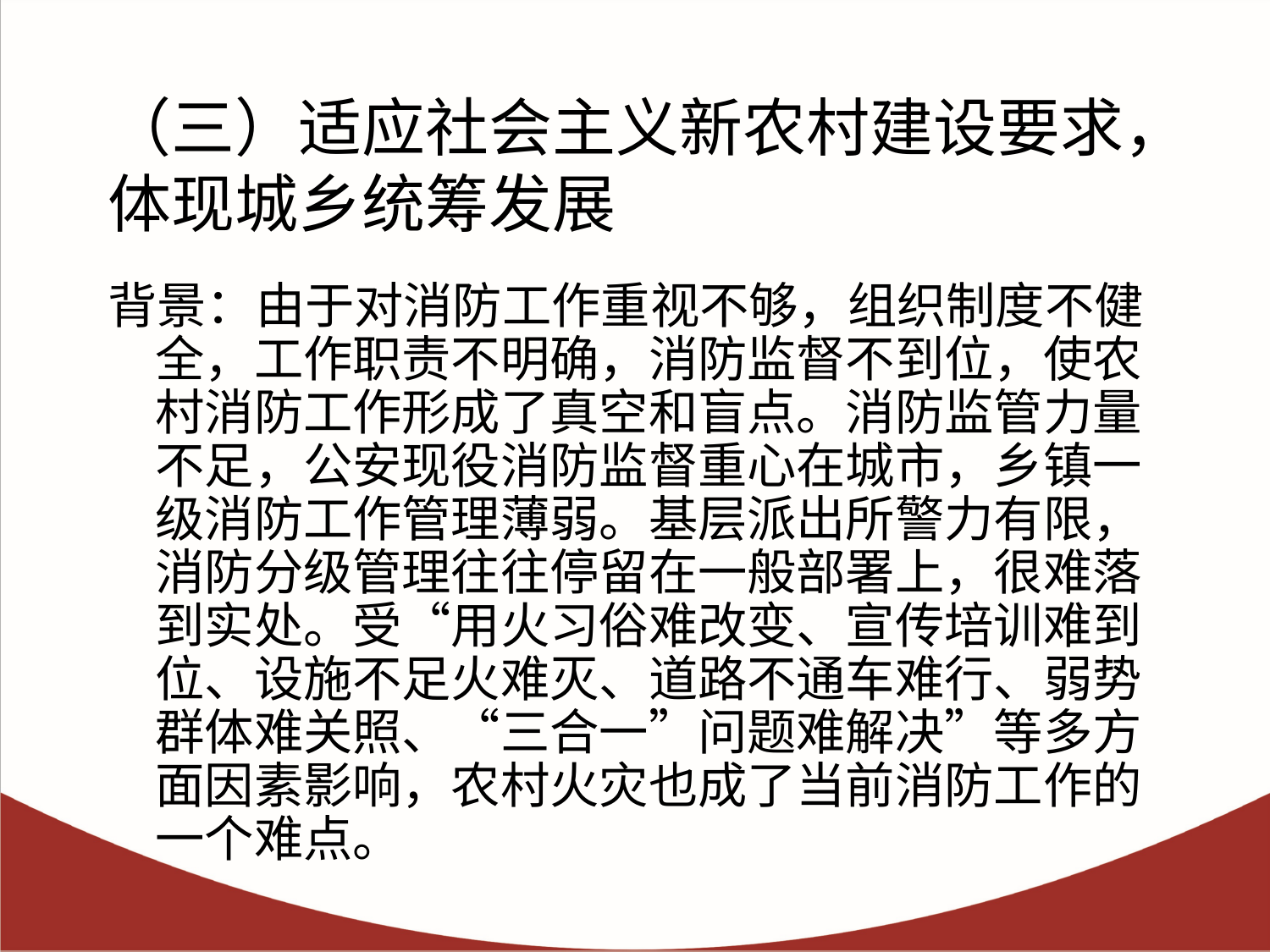

# （三）适应社会主义新农村建设要求，体现城乡统筹发展
背景：由于对消防工作重视不够，组织制度不健全，工作职责不明确，消防监督不到位，使农村消防工作形成了真空和盲点。消防监管力量不足，公安现役消防监督重心在城市，乡镇一级消防工作管理薄弱。基层派出所警力有限，消防分级管理往往停留在一般部署上，很难落到实处。受“用火习俗难改变、宣传培训难到位、设施不足火难灭、道路不通车难行、弱势群体难关照、“三合一”问题难解决”等多方面因素影响，农村火灾也成了当前消防工作的一个难点。